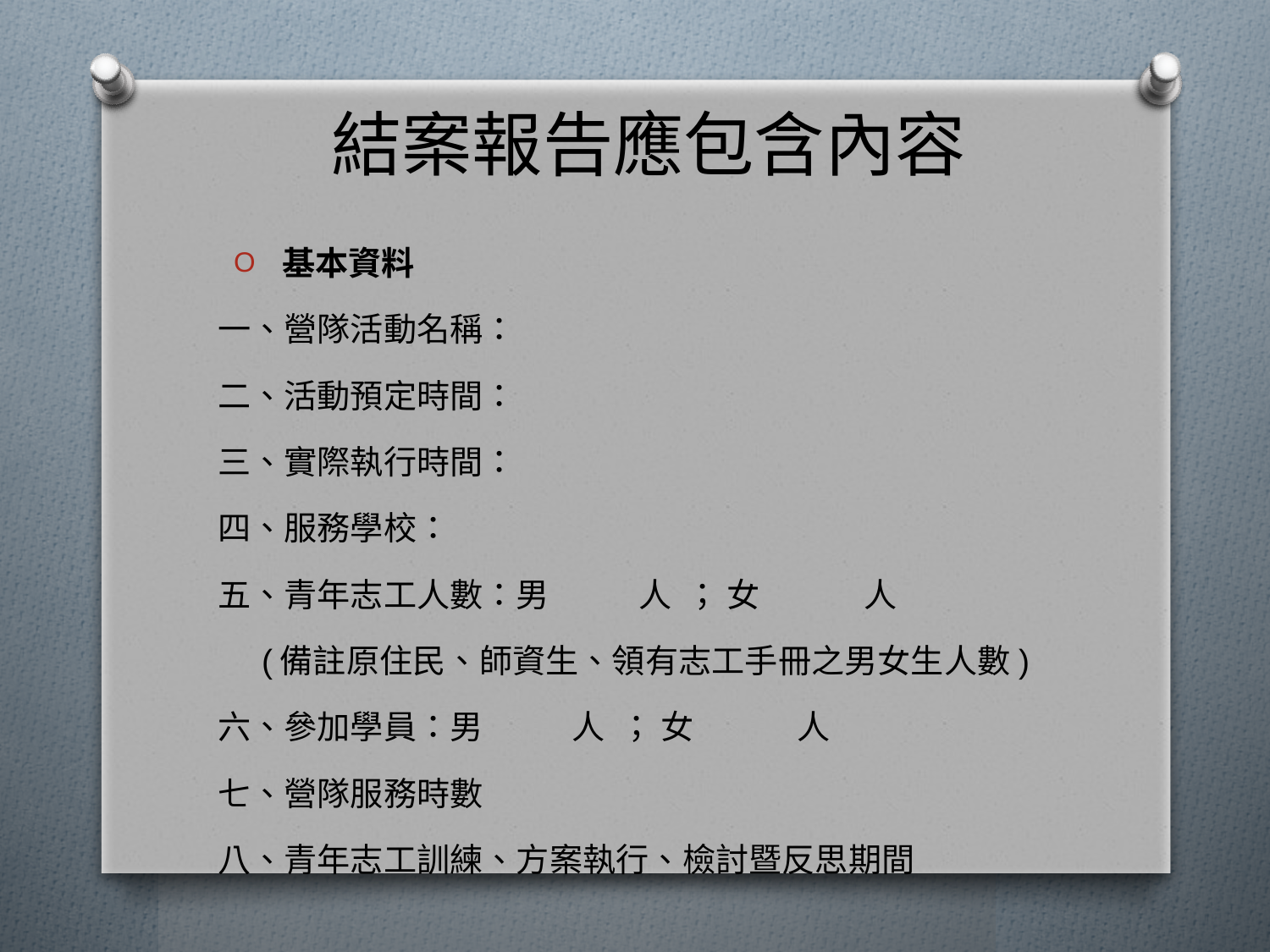

# 結案報告應包含內容
基本資料
一、營隊活動名稱：
二、活動預定時間：
三、實際執行時間：
四、服務學校：
五、青年志工人數：男            人  ； 女              人
   (備註原住民、師資生、領有志工手冊之男女生人數)
六、參加學員：男            人  ； 女              人
七、營隊服務時數
八、青年志工訓練、方案執行、檢討暨反思期間